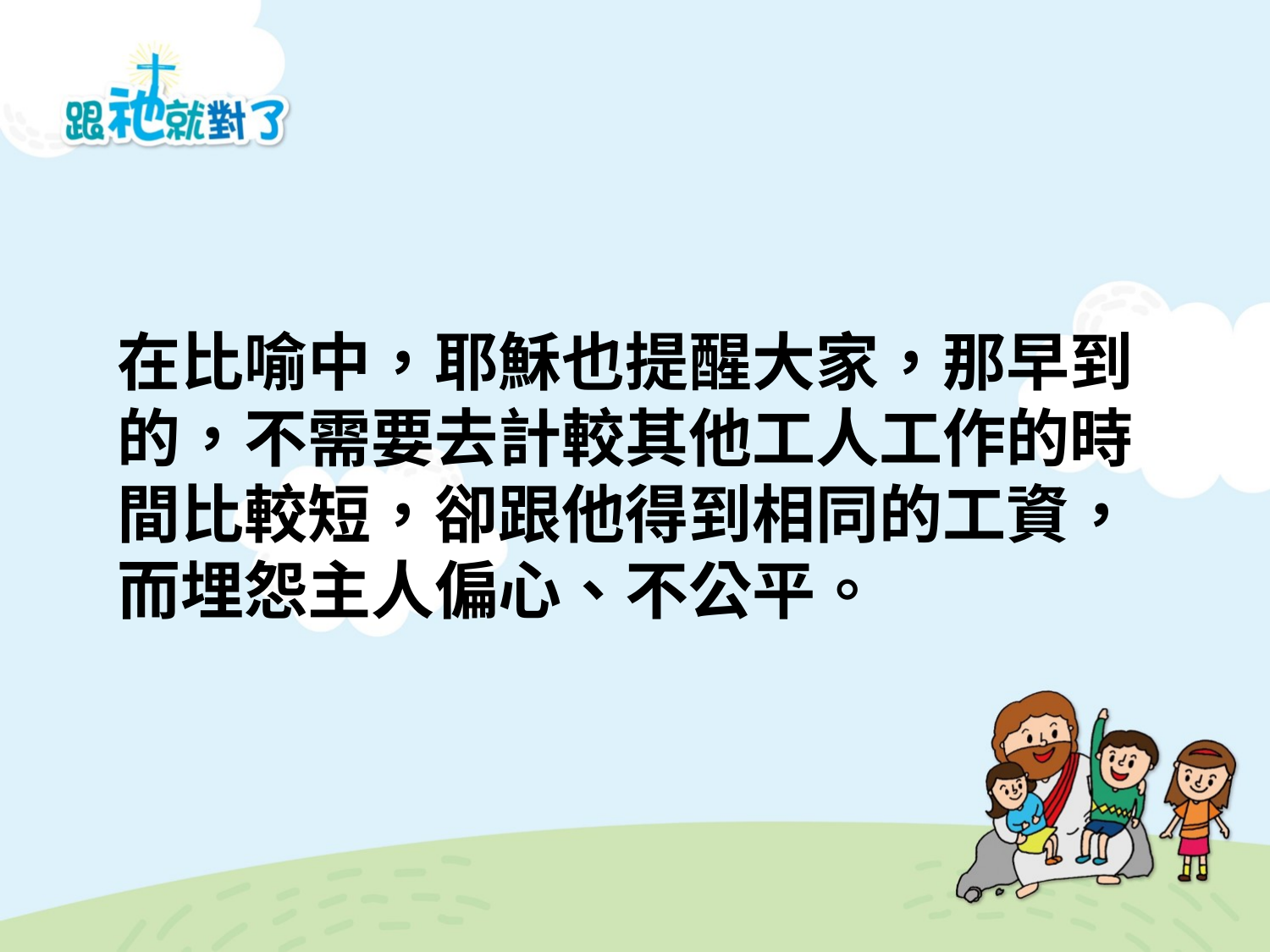

在比喻中，耶穌也提醒大家，那早到的，不需要去計較其他工人工作的時間比較短，卻跟他得到相同的工資，而埋怨主人偏心、不公平。